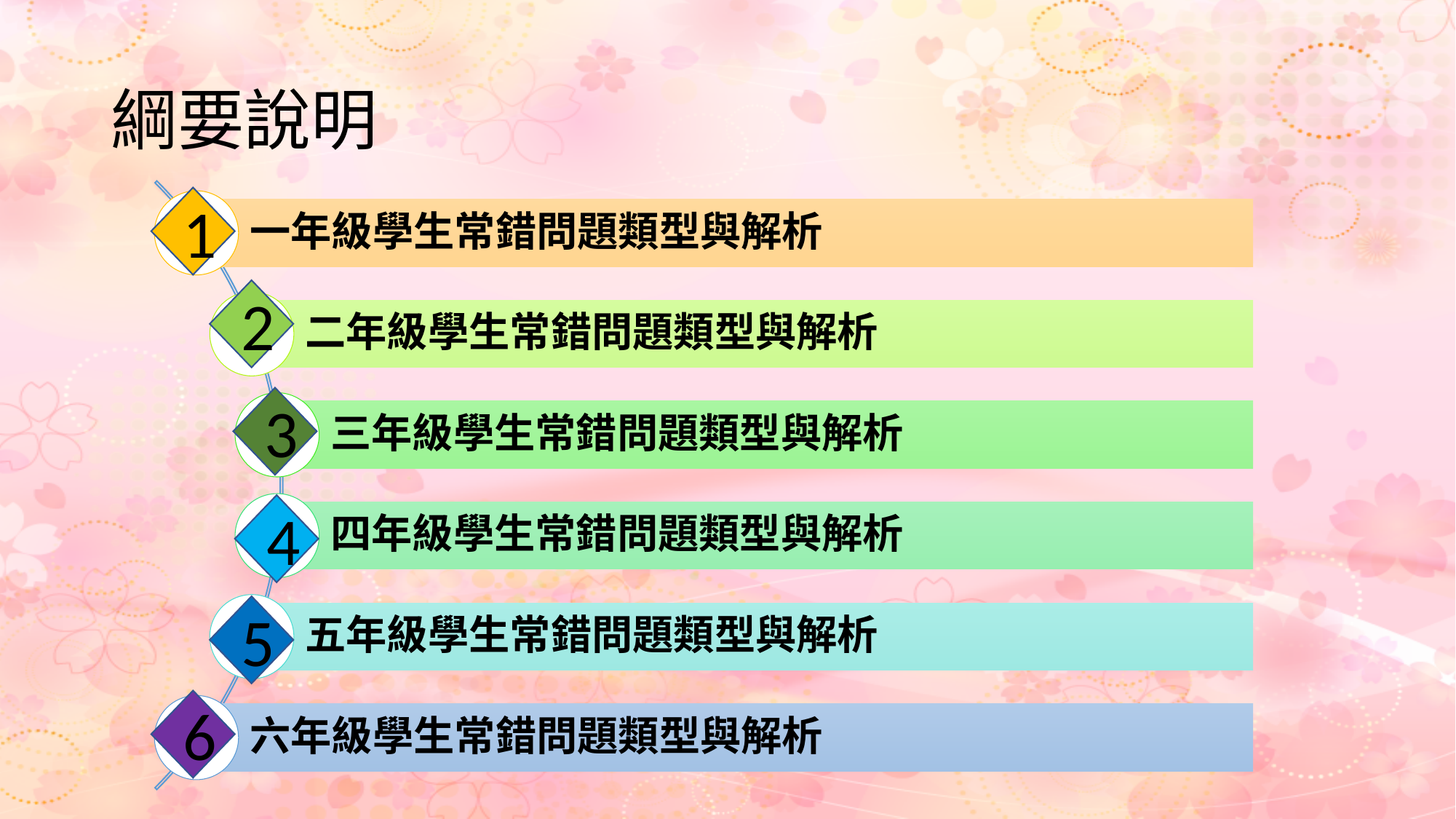

# 綱要說明
一年級學生常錯問題類型與解析
二年級學生常錯問題類型與解析
三年級學生常錯問題類型與解析
四年級學生常錯問題類型與解析
五年級學生常錯問題類型與解析
六年級學生常錯問題類型與解析
1
2
3
4
5
6